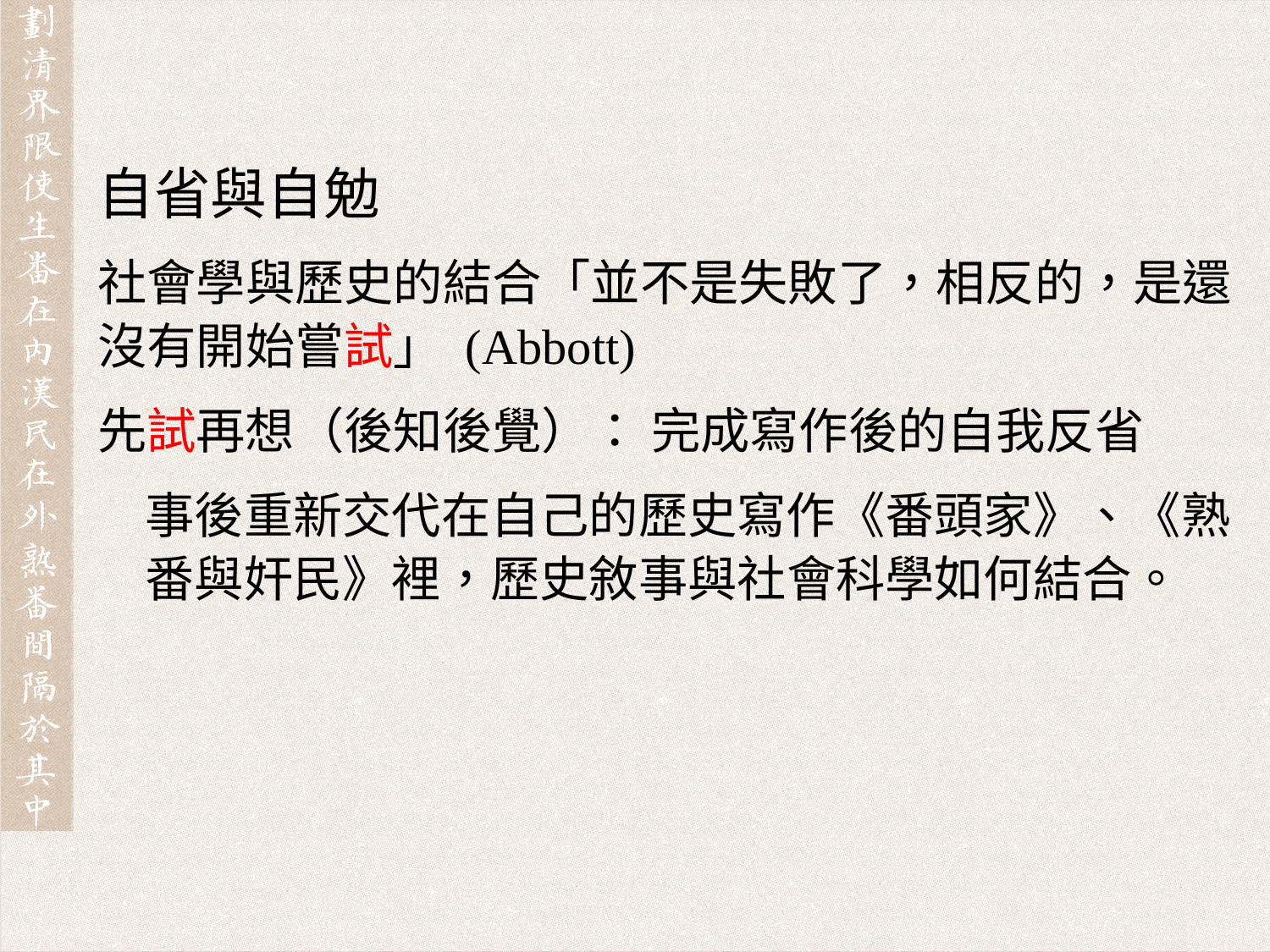

自省與自勉
社會學與歷史的結合「並不是失敗了，相反的，是還沒有開始嘗試」 (Abbott)
先試再想（後知後覺）： 完成寫作後的自我反省
	事後重新交代在自己的歷史寫作《番頭家》、《熟番與奸民》裡，歷史敘事與社會科學如何結合。